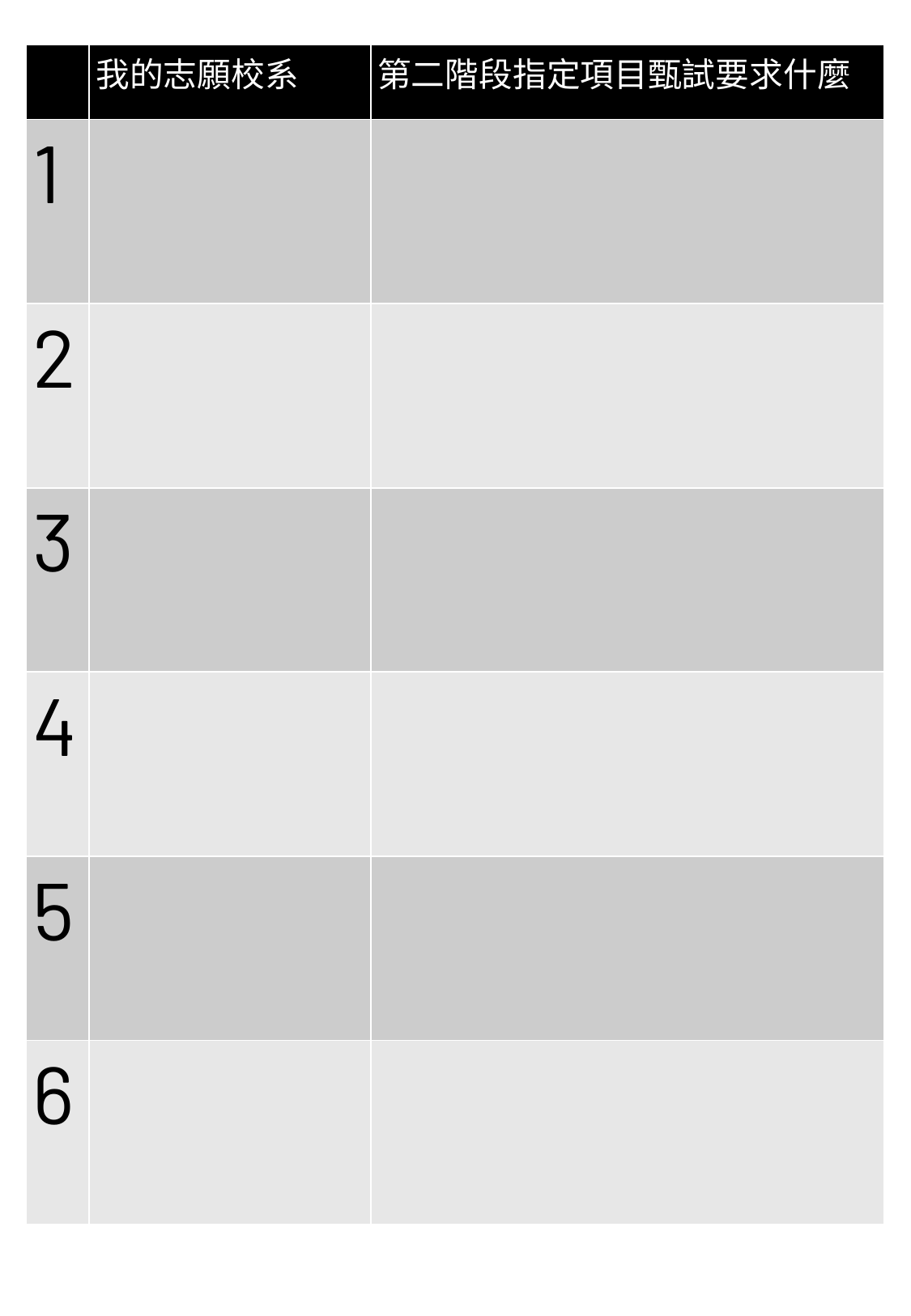

|  | 我的志願校系 | 第二階段指定項目甄試要求什麼 |
| --- | --- | --- |
| 1 |  |  |
| 2 |  |  |
| 3 |  |  |
| 4 |  |  |
| 5 |  |  |
| 6 |  |  |
#